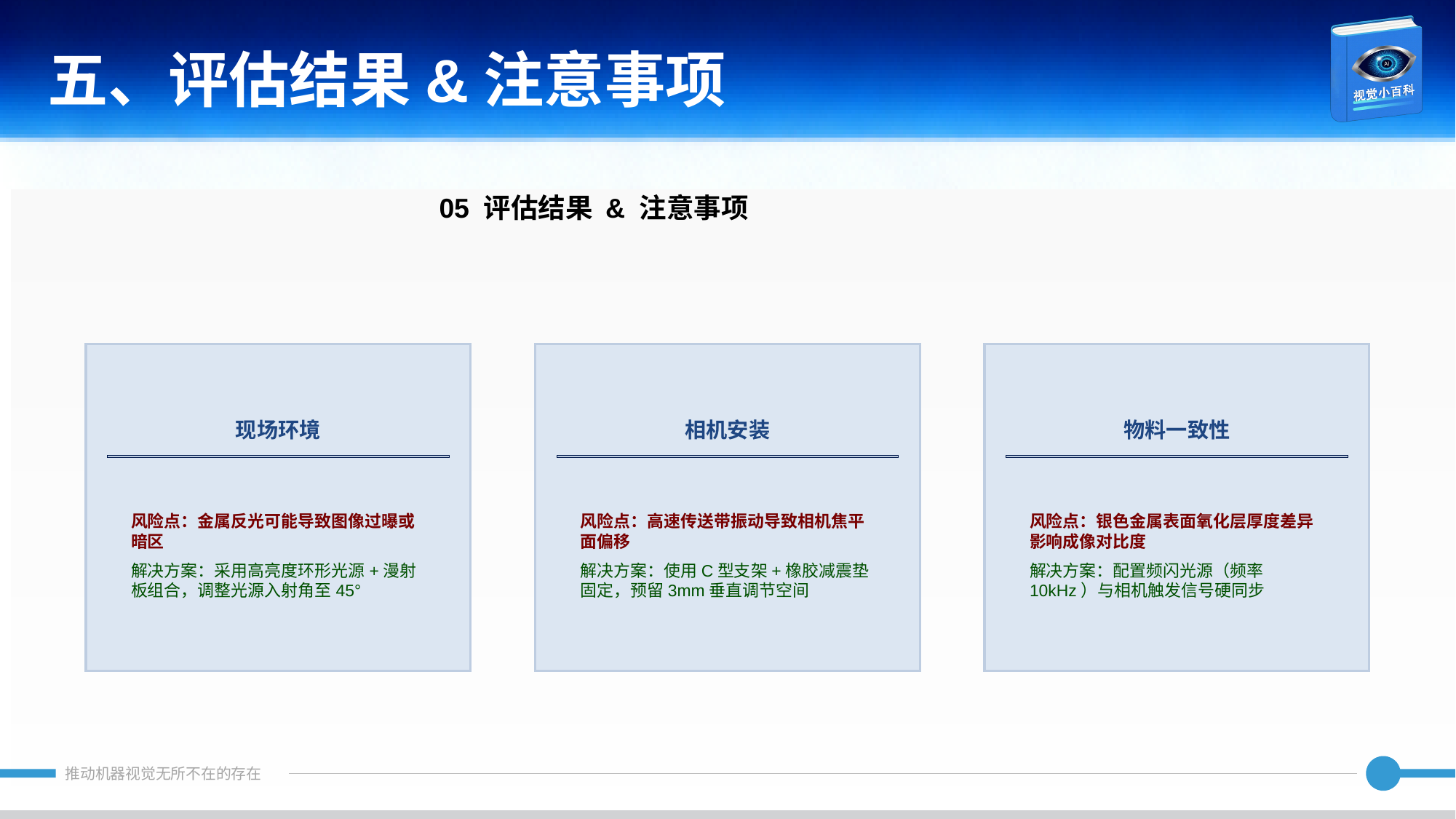

五、评估结果&注意事项

05 评估结果 & 注意事项

现场环境

相机安装

物料一致性

风险点：金属反光可能导致图像过曝或暗区
解决方案：采用高亮度环形光源+漫射板组合，调整光源入射角至45°

风险点：高速传送带振动导致相机焦平面偏移
解决方案：使用C型支架+橡胶减震垫固定，预留3mm垂直调节空间

风险点：银色金属表面氧化层厚度差异影响成像对比度
解决方案：配置频闪光源（频率10kHz）与相机触发信号硬同步
10